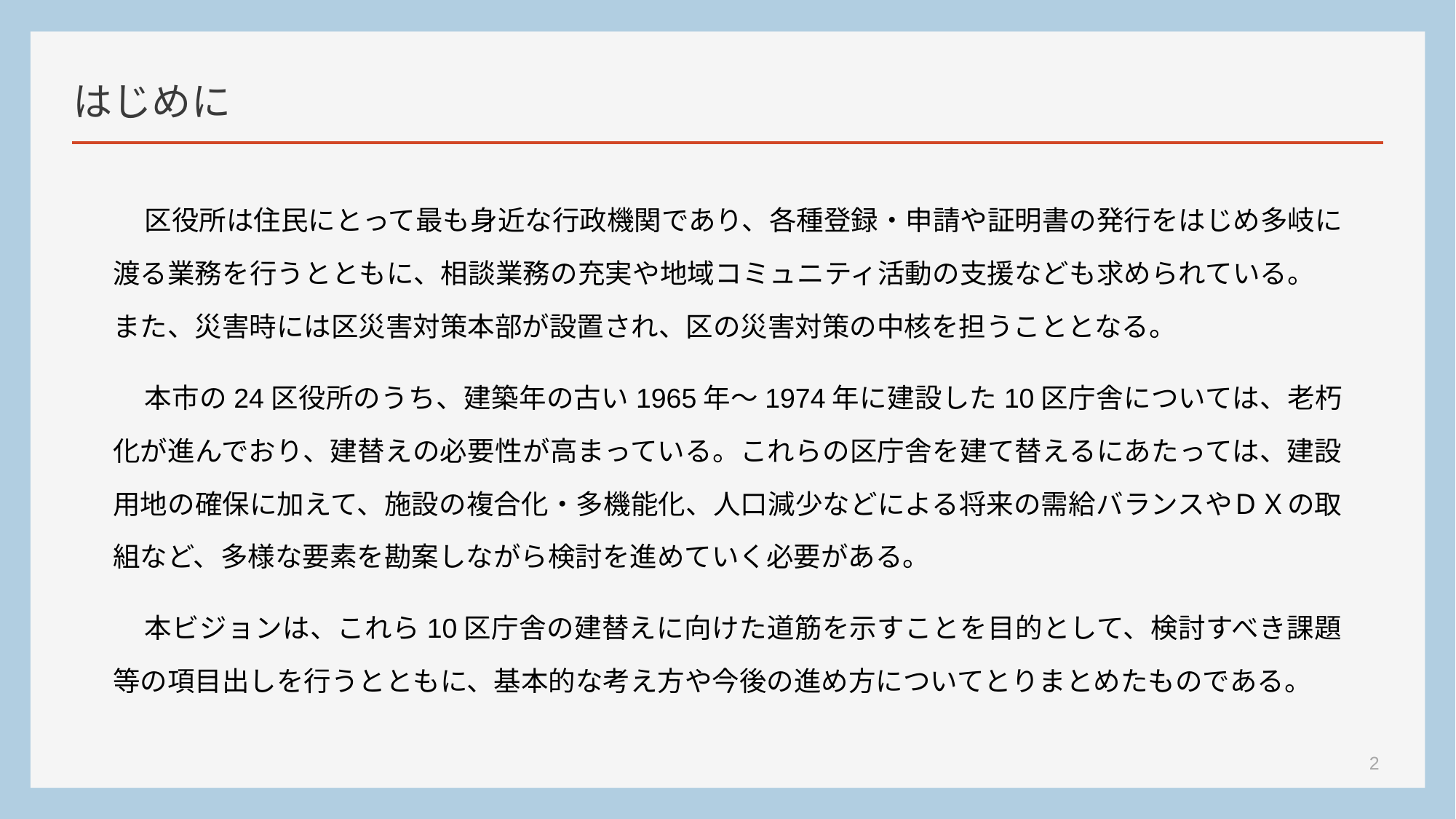

# はじめに
区役所は住民にとって最も身近な行政機関であり、各種登録・申請や証明書の発行をはじめ多岐に渡る業務を行うとともに、相談業務の充実や地域コミュニティ活動の支援なども求められている。　また、災害時には区災害対策本部が設置され、区の災害対策の中核を担うこととなる。
本市の24区役所のうち、建築年の古い1965年～1974年に建設した10区庁舎については、老朽化が進んでおり、建替えの必要性が高まっている。これらの区庁舎を建て替えるにあたっては、建設用地の確保に加えて、施設の複合化・多機能化、人口減少などによる将来の需給バランスやＤＸの取組など、多様な要素を勘案しながら検討を進めていく必要がある。
本ビジョンは、これら10区庁舎の建替えに向けた道筋を示すことを目的として、検討すべき課題等の項目出しを行うとともに、基本的な考え方や今後の進め方についてとりまとめたものである。
2